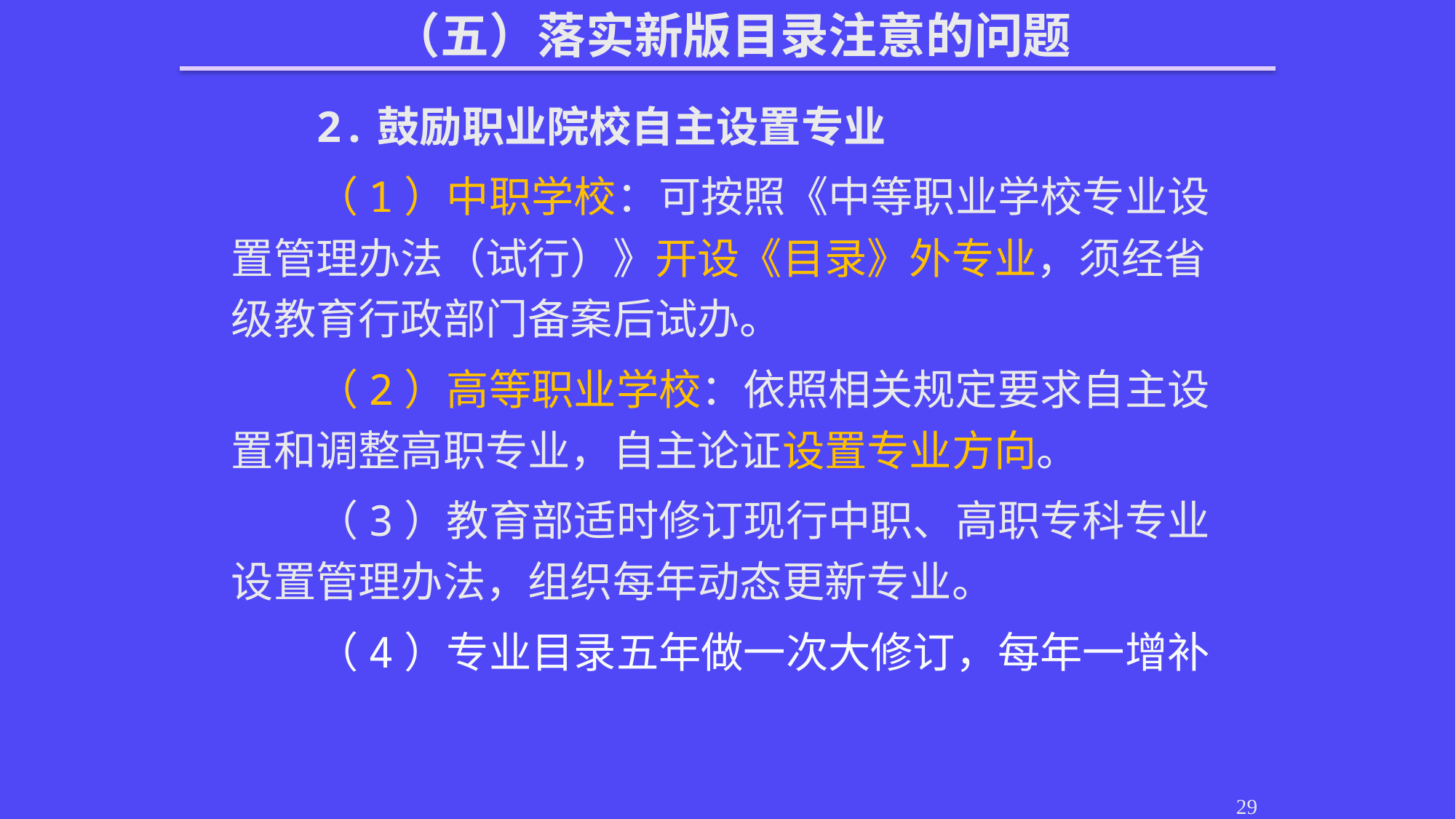

（五）落实新版目录注意的问题
2.鼓励职业院校自主设置专业
（1）中职学校：可按照《中等职业学校专业设置管理办法（试行）》开设《目录》外专业，须经省级教育行政部门备案后试办。
（2）高等职业学校：依照相关规定要求自主设置和调整高职专业，自主论证设置专业方向。
（3）教育部适时修订现行中职、高职专科专业设置管理办法，组织每年动态更新专业。
（4）专业目录五年做一次大修订，每年一增补
29